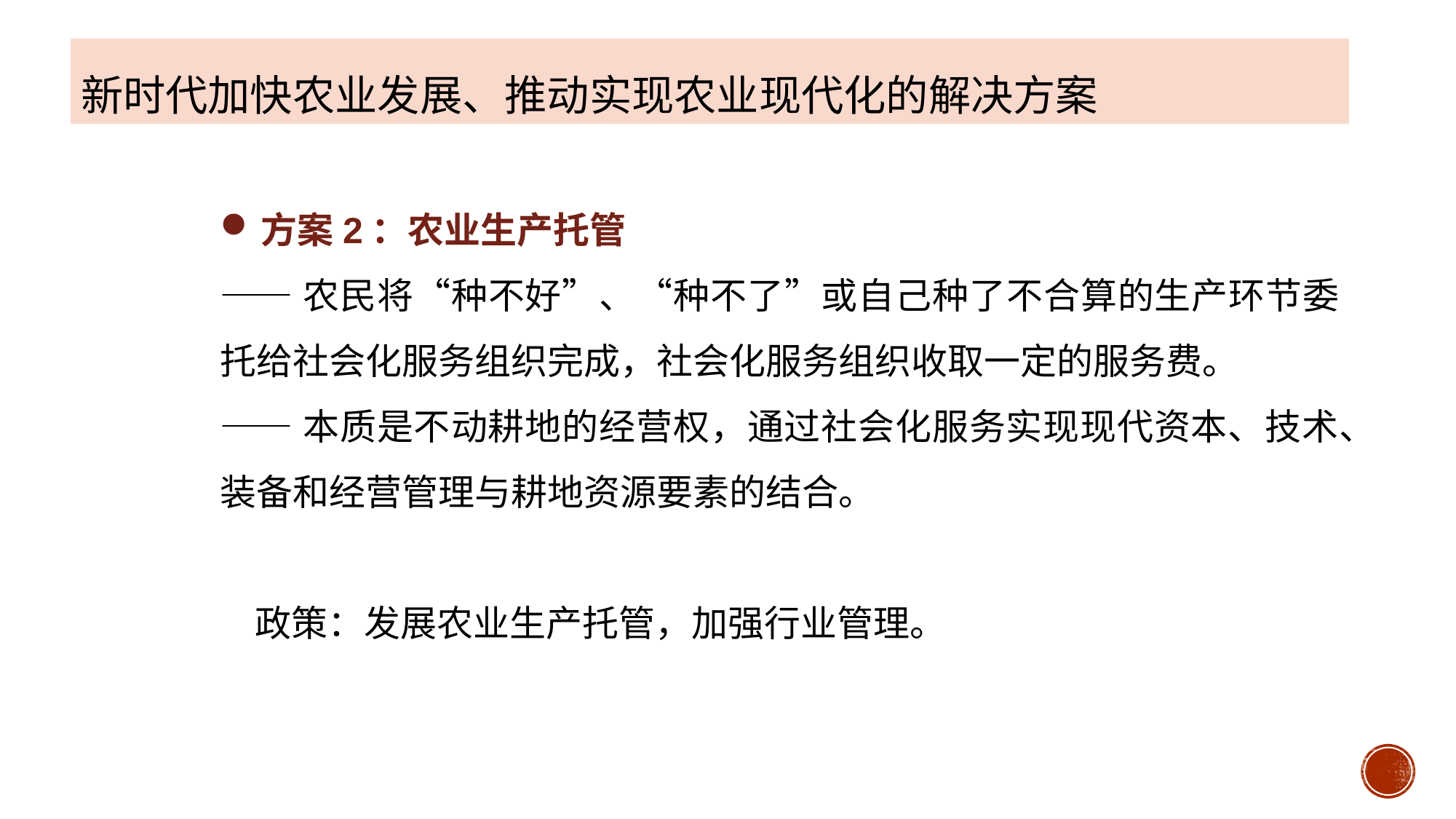

新时代加快农业发展、推动实现农业现代化的解决方案
方案2：农业生产托管
——农民将“种不好”、“种不了”或自己种了不合算的生产环节委托给社会化服务组织完成，社会化服务组织收取一定的服务费。
——本质是不动耕地的经营权，通过社会化服务实现现代资本、技术、装备和经营管理与耕地资源要素的结合。

    政策：发展农业生产托管，加强行业管理。